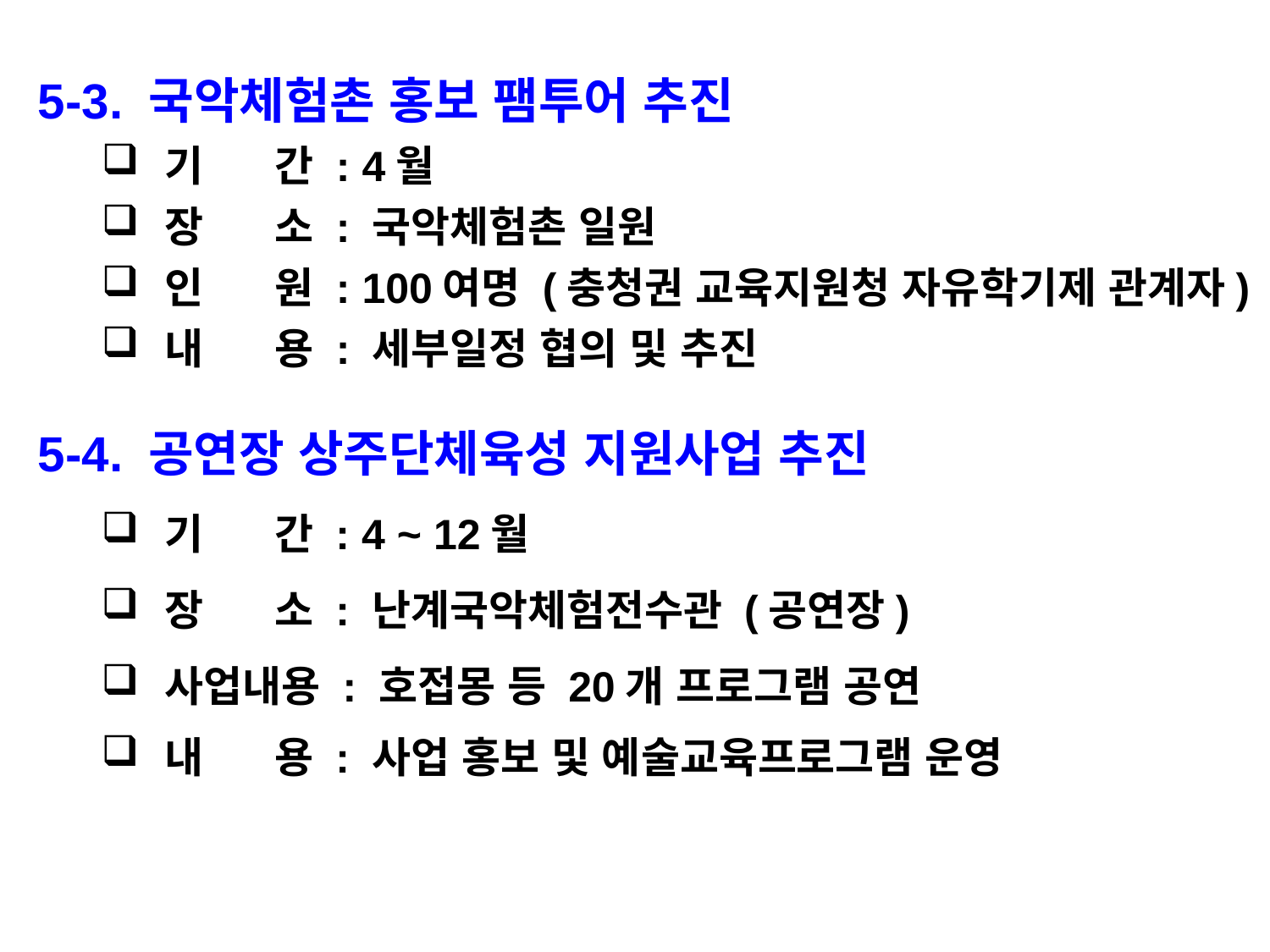

5-3. 국악체험촌 홍보 팸투어 추진
기      간 : 4월
장      소 : 국악체험촌 일원
인      원 : 100여명 (충청권 교육지원청 자유학기제 관계자)
내      용 : 세부일정 협의 및 추진
5-4. 공연장 상주단체육성 지원사업 추진
기      간 : 4 ~ 12월
장      소 : 난계국악체험전수관 (공연장)
사업내용 : 호접몽 등 20개 프로그램 공연
내      용 : 사업 홍보 및 예술교육프로그램 운영